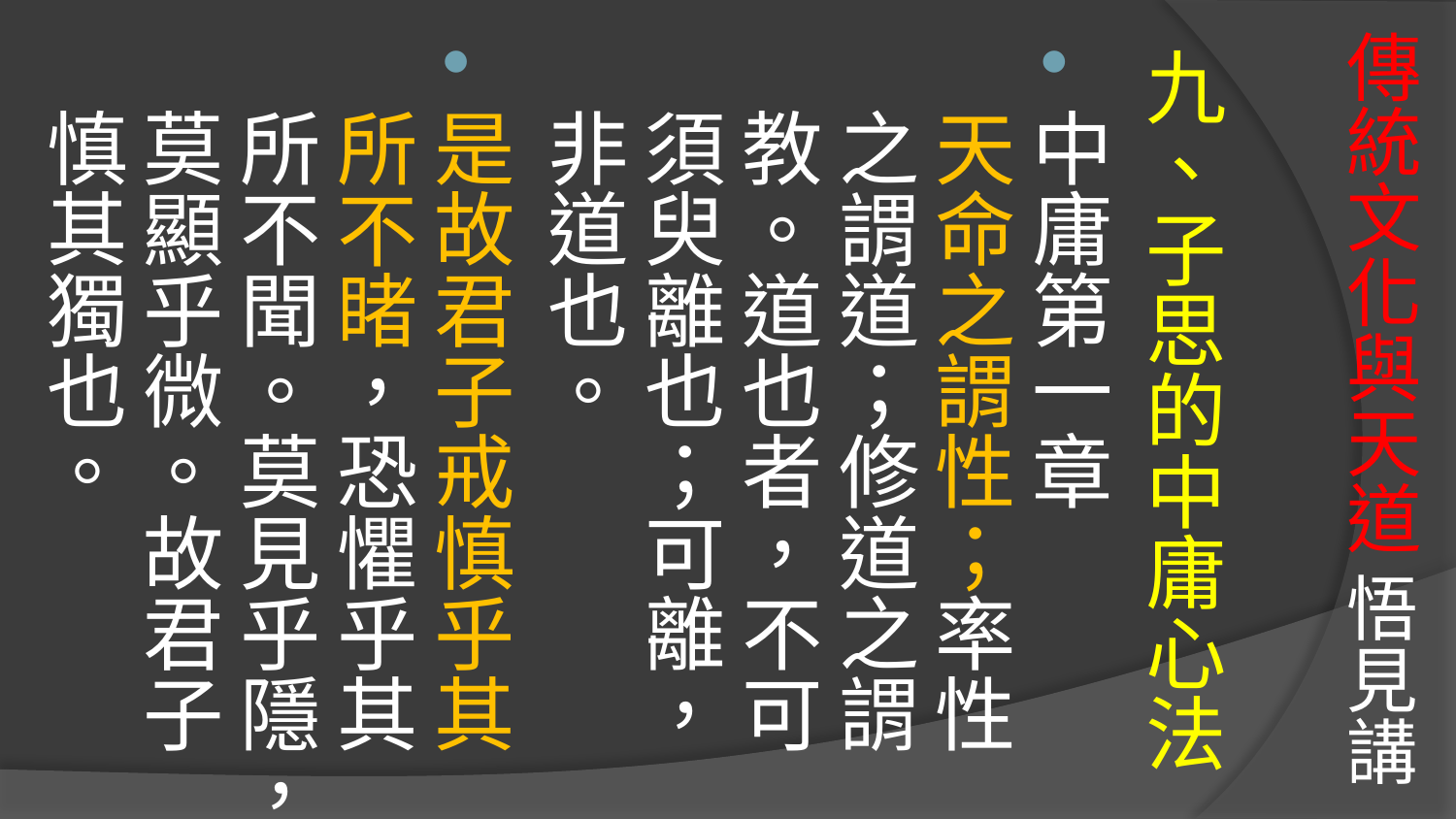

# 傳統文化與天道 悟見講
九、子思的中庸心法
中庸第一章
天命之謂性；率性之謂道；修道之謂教。道也者，不可須臾離也；可離，非道也。
是故君子戒慎乎其所不睹，恐懼乎其所不聞。莫見乎隱，莫顯乎微。故君子慎其獨也。